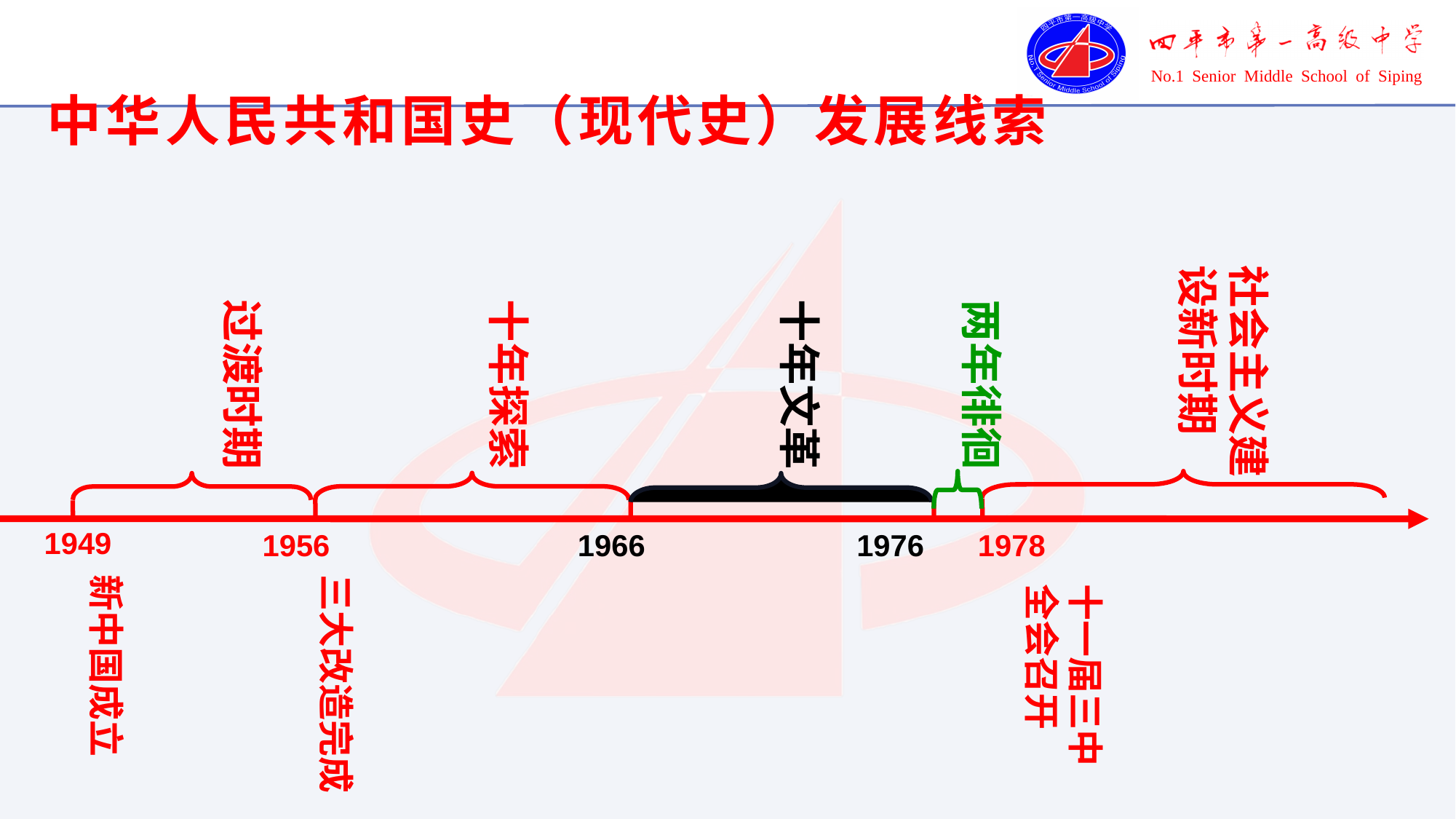

# 中华人民共和国史（现代史）发展线索
社会主义建设新时期

过渡时期
十年探索
十年文革
两年徘徊

1949
1956
1966
1976
1978
新中国成立
三大改造完成
十一届三中
全会召开